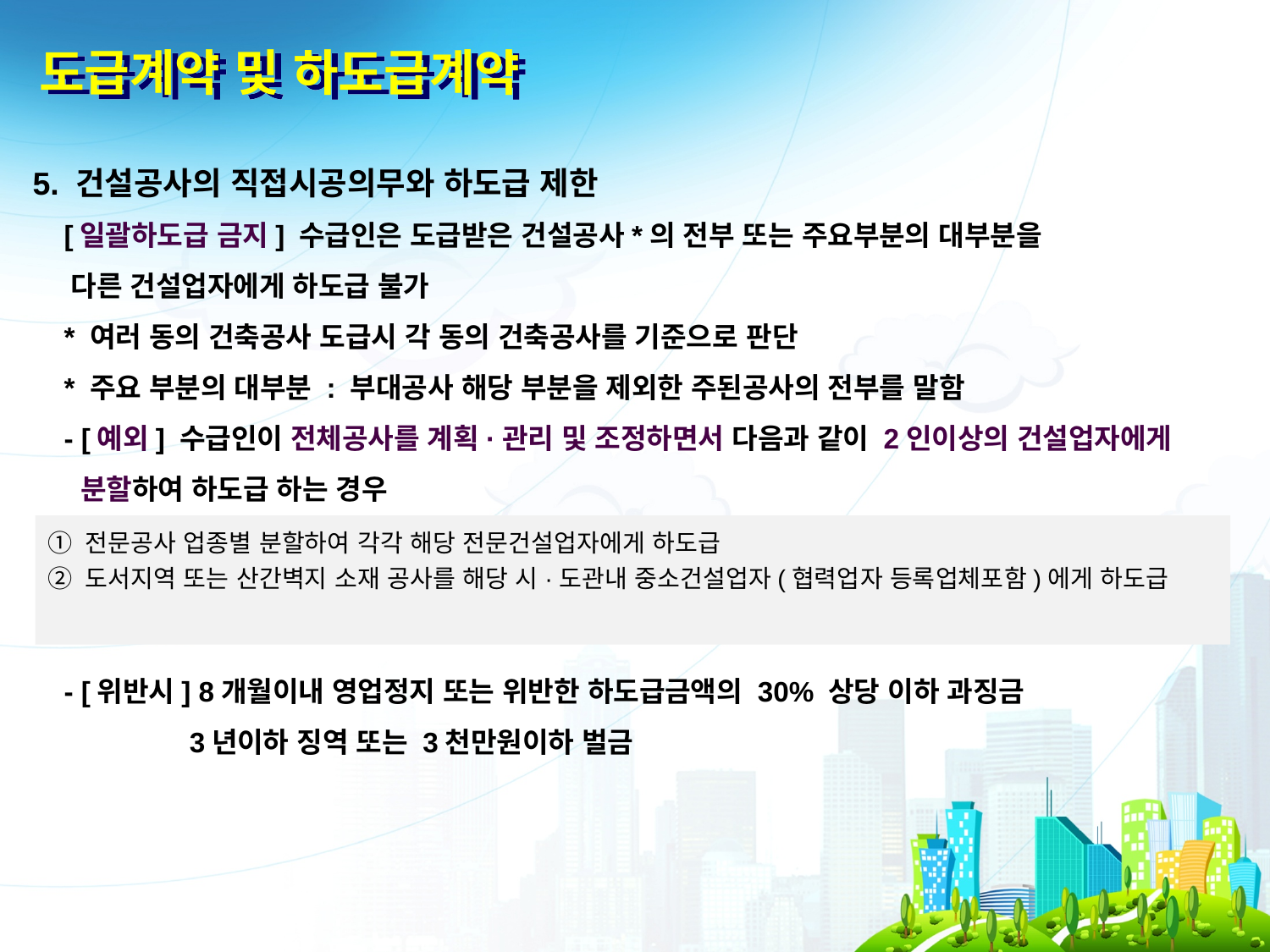

도급계약 및 하도급계약
5. 건설공사의 직접시공의무와 하도급 제한
    [일괄하도급 금지] 수급인은 도급받은 건설공사*의 전부 또는 주요부분의 대부분을
    다른 건설업자에게 하도급 불가
    * 여러 동의 건축공사 도급시 각 동의 건축공사를 기준으로 판단
    * 주요 부분의 대부분 : 부대공사 해당 부분을 제외한 주된공사의 전부를 말함
    - [예외] 수급인이 전체공사를 계획·관리 및 조정하면서 다음과 같이 2인이상의 건설업자에게  분할하여 하도급 하는 경우

    - [위반시] 8개월이내 영업정지 또는 위반한 하도급금액의 30% 상당 이하 과징금
                    3년이하 징역 또는 3천만원이하 벌금

① 전문공사 업종별 분할하여 각각 해당 전문건설업자에게 하도급
② 도서지역 또는 산간벽지 소재 공사를 해당 시·도관내 중소건설업자(협력업자 등록업체포함)에게 하도급